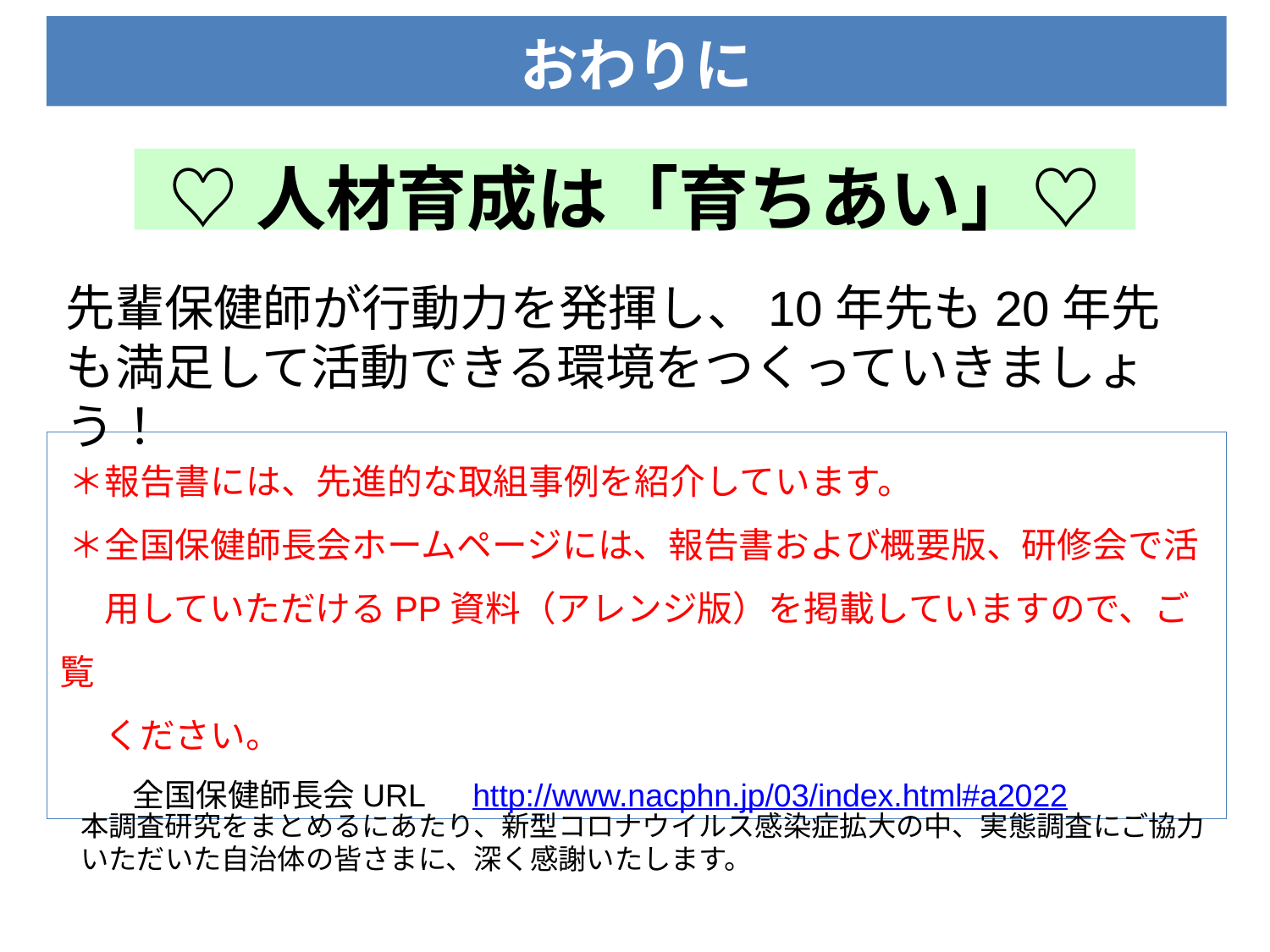

おわりに
♡人材育成は「育ちあい」♡
先輩保健師が行動力を発揮し、10年先も20年先も満足して活動できる環境をつくっていきましょう！
＊報告書には、先進的な取組事例を紹介しています。
＊全国保健師長会ホームページには、報告書および概要版、研修会で活
　用していただけるPP資料（アレンジ版）を掲載していますので、ご覧
　ください。
　　全国保健師長会URL　http://www.nacphn.jp/03/index.html#a2022
本調査研究をまとめるにあたり、新型コロナウイルス感染症拡大の中、実態調査にご協力いただいた自治体の皆さまに、深く感謝いたします。